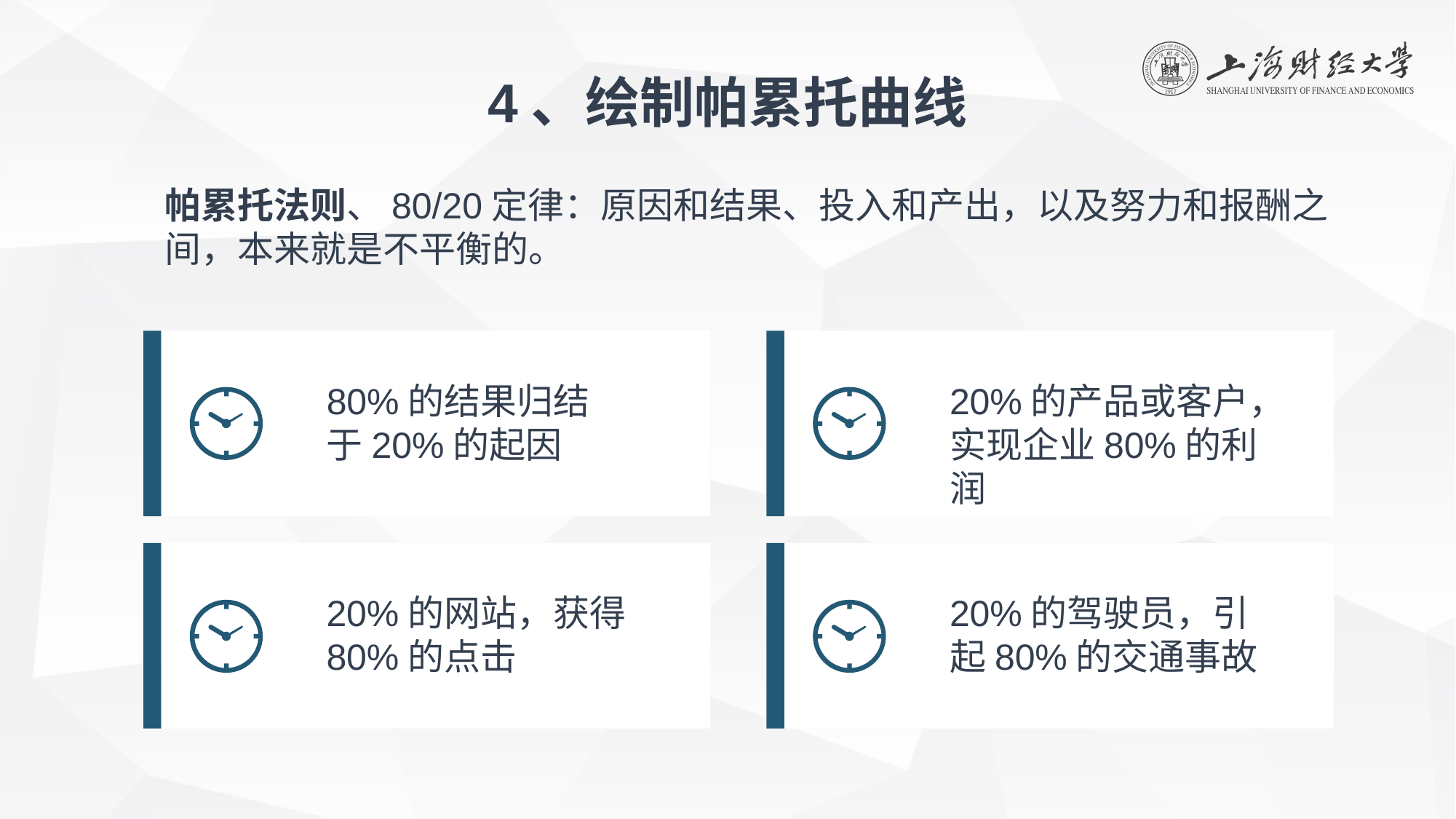

4、绘制帕累托曲线
帕累托法则、80/20定律：原因和结果、投入和产出，以及努力和报酬之间，本来就是不平衡的。

80%的结果归结于20%的起因
20%的产品或客户，实现企业80%的利润

20%的网站，获得80%的点击
20%的驾驶员，引起80%的交通事故